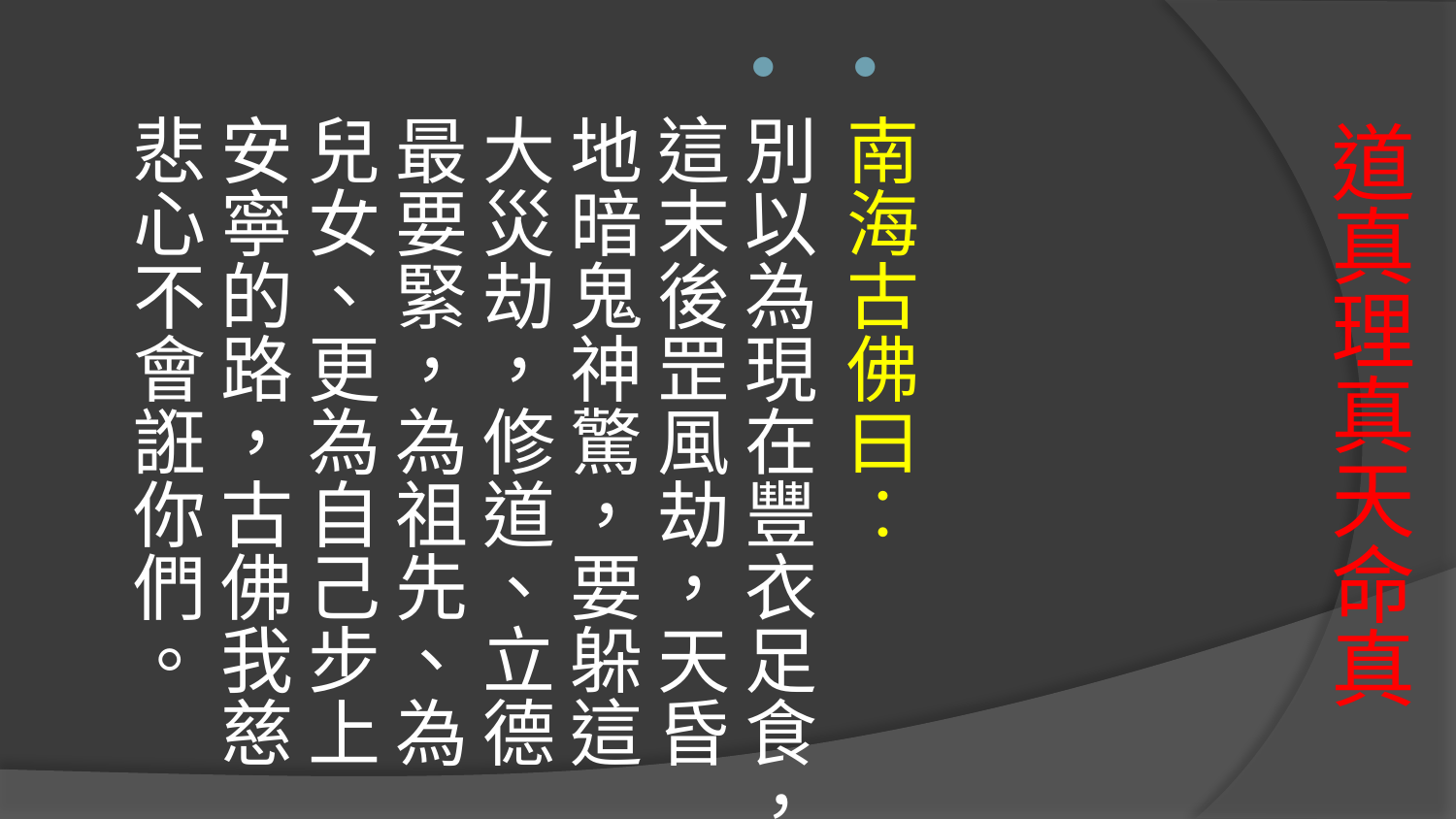

南海古佛曰︰
別以為現在豐衣足食，這末後罡風劫，天昏地暗鬼神驚，要躲這大災劫，修道、立德最要緊，為祖先、為兒女、更為自己步上安寧的路，古佛我慈悲心不會誑你們。
# 道真理真天命真